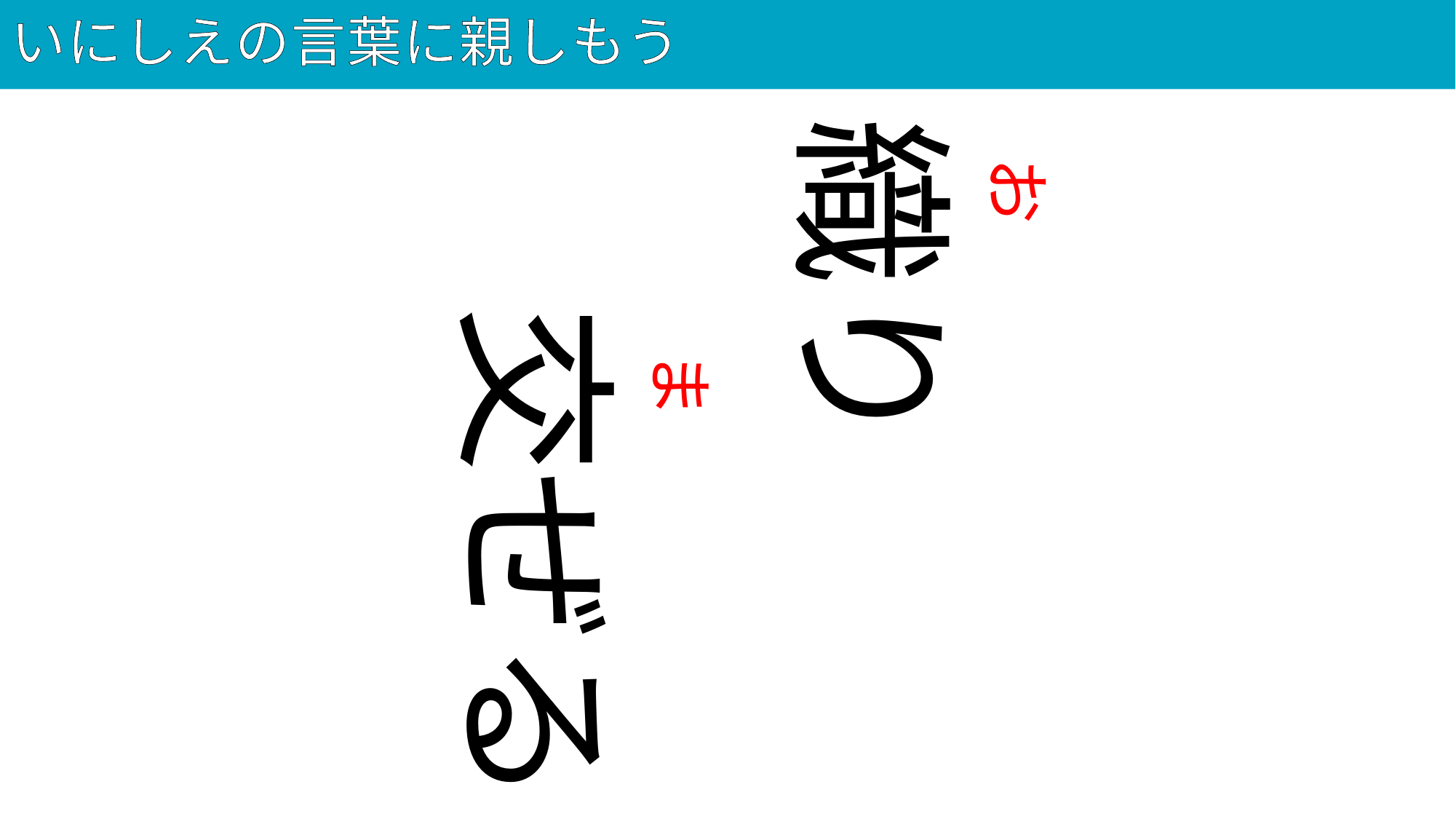

# いにしえの言葉に親しもう
56
織り
お
交ぜる
ま